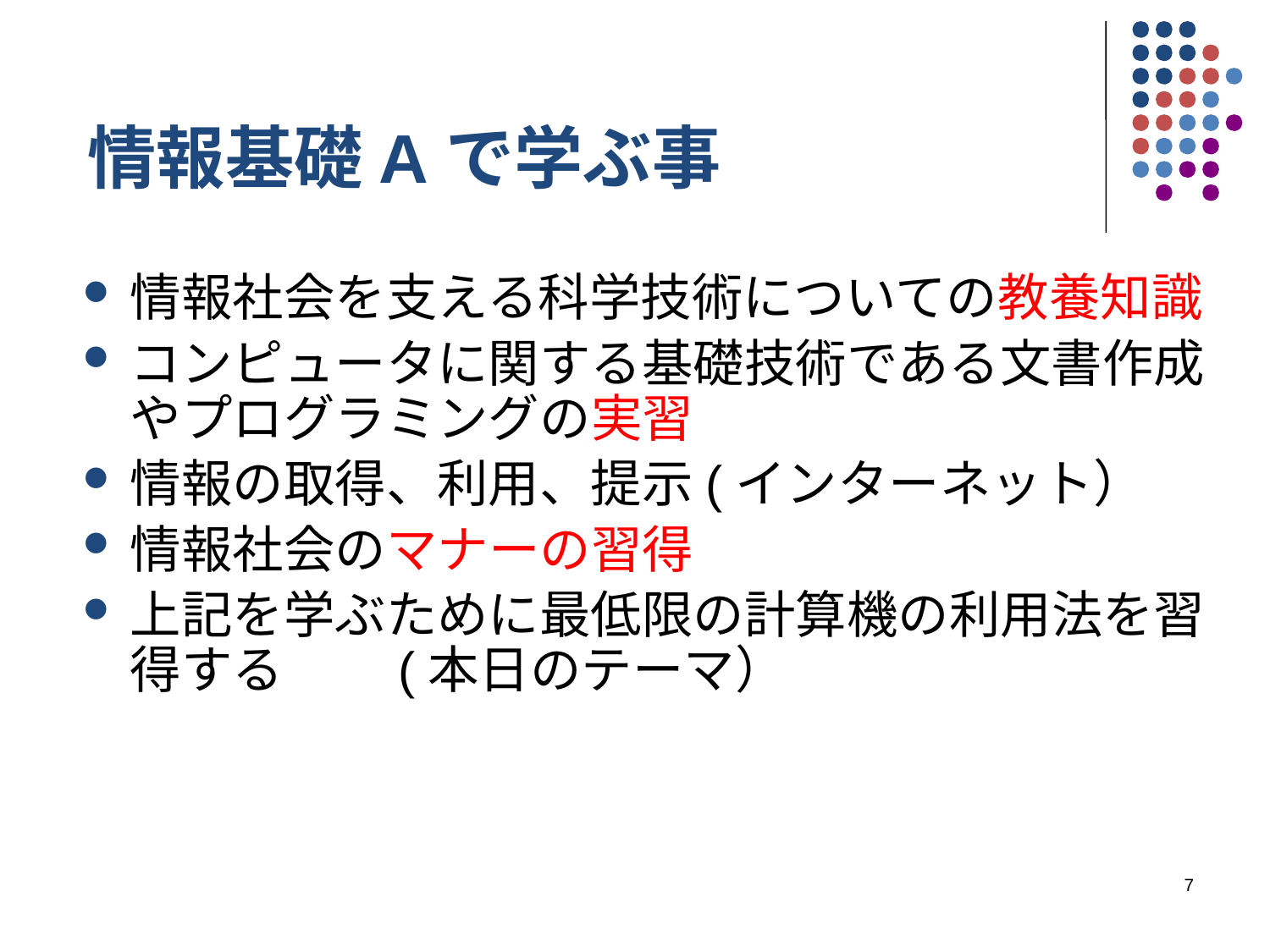

情報基礎Aで学ぶ事
情報社会を支える科学技術についての教養知識
コンピュータに関する基礎技術である文書作成やプログラミングの実習
情報の取得、利用、提示(インターネット）
情報社会のマナーの習得
上記を学ぶために最低限の計算機の利用法を習得する　　(本日のテーマ）
7